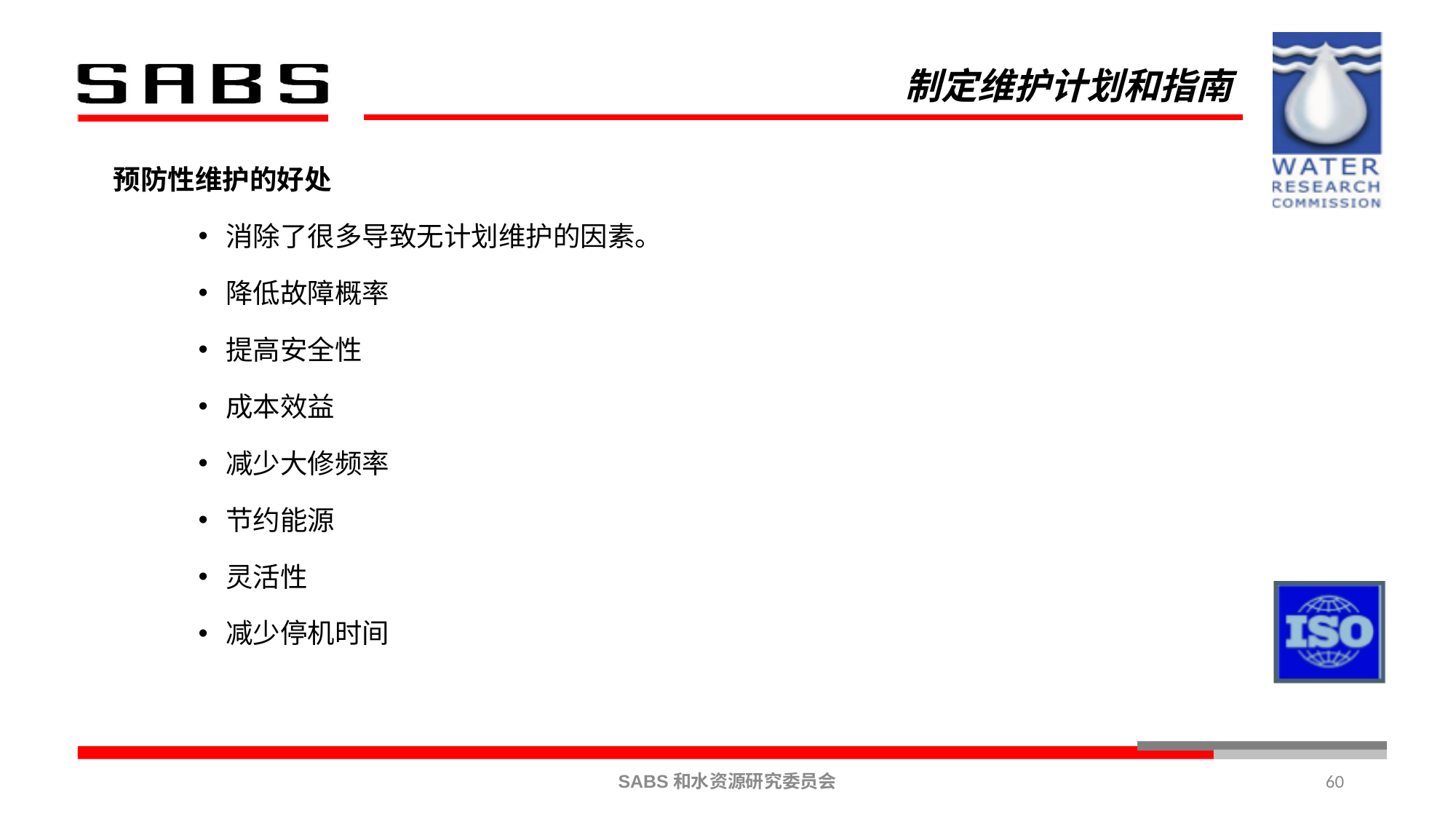

# 制定维护计划和指南

预防性维护的好处
消除了很多导致无计划维护的因素。
降低故障概率
提高安全性
成本效益
减少大修频率
节约能源
灵活性
减少停机时间

60